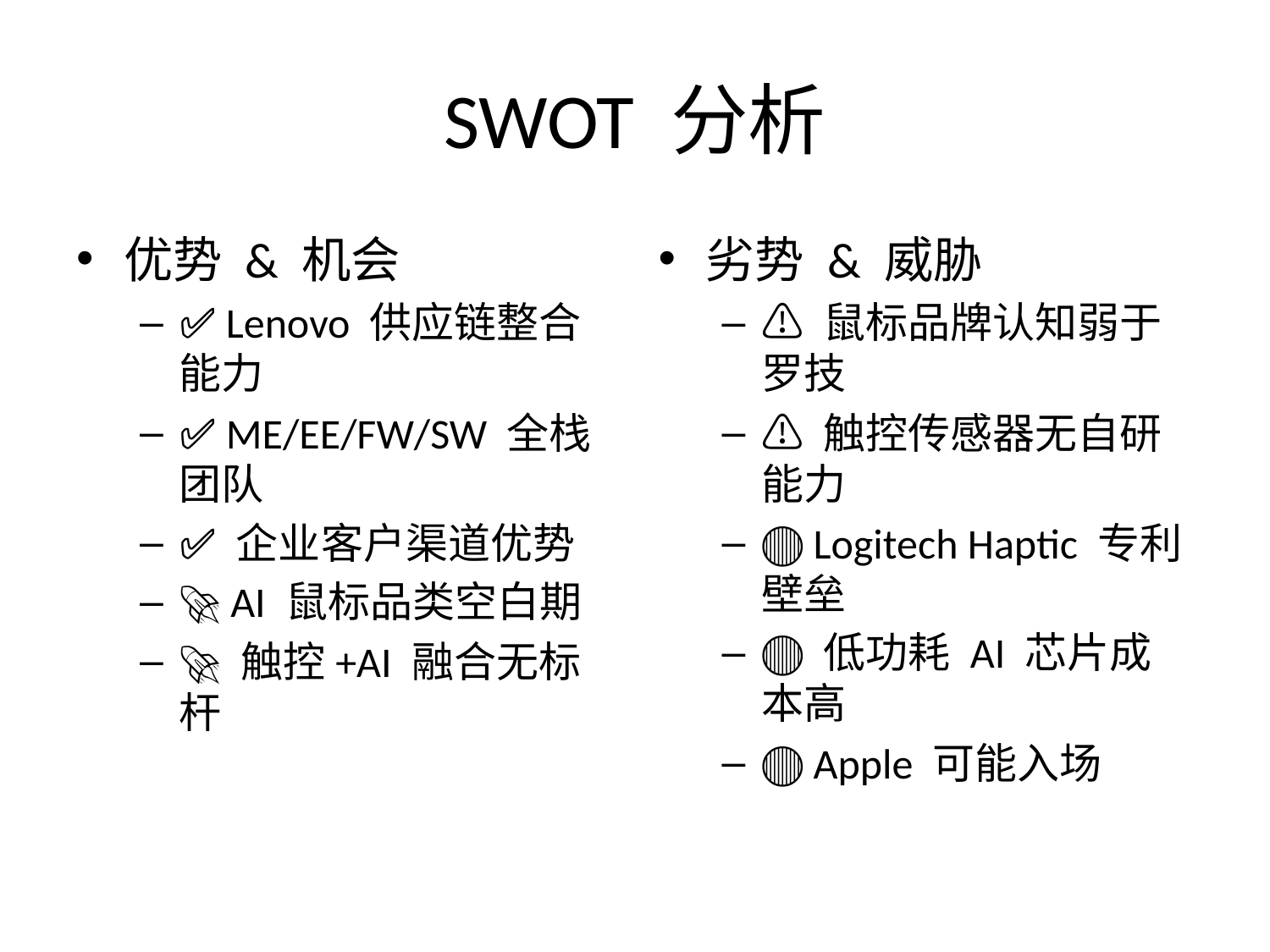

# SWOT 分析
优势 & 机会
✅ Lenovo 供应链整合能力
✅ ME/EE/FW/SW 全栈团队
✅ 企业客户渠道优势
🚀 AI 鼠标品类空白期
🚀 触控+AI 融合无标杆
劣势 & 威胁
⚠️ 鼠标品牌认知弱于罗技
⚠️ 触控传感器无自研能力
🔴 Logitech Haptic 专利壁垒
🔴 低功耗 AI 芯片成本高
🔴 Apple 可能入场